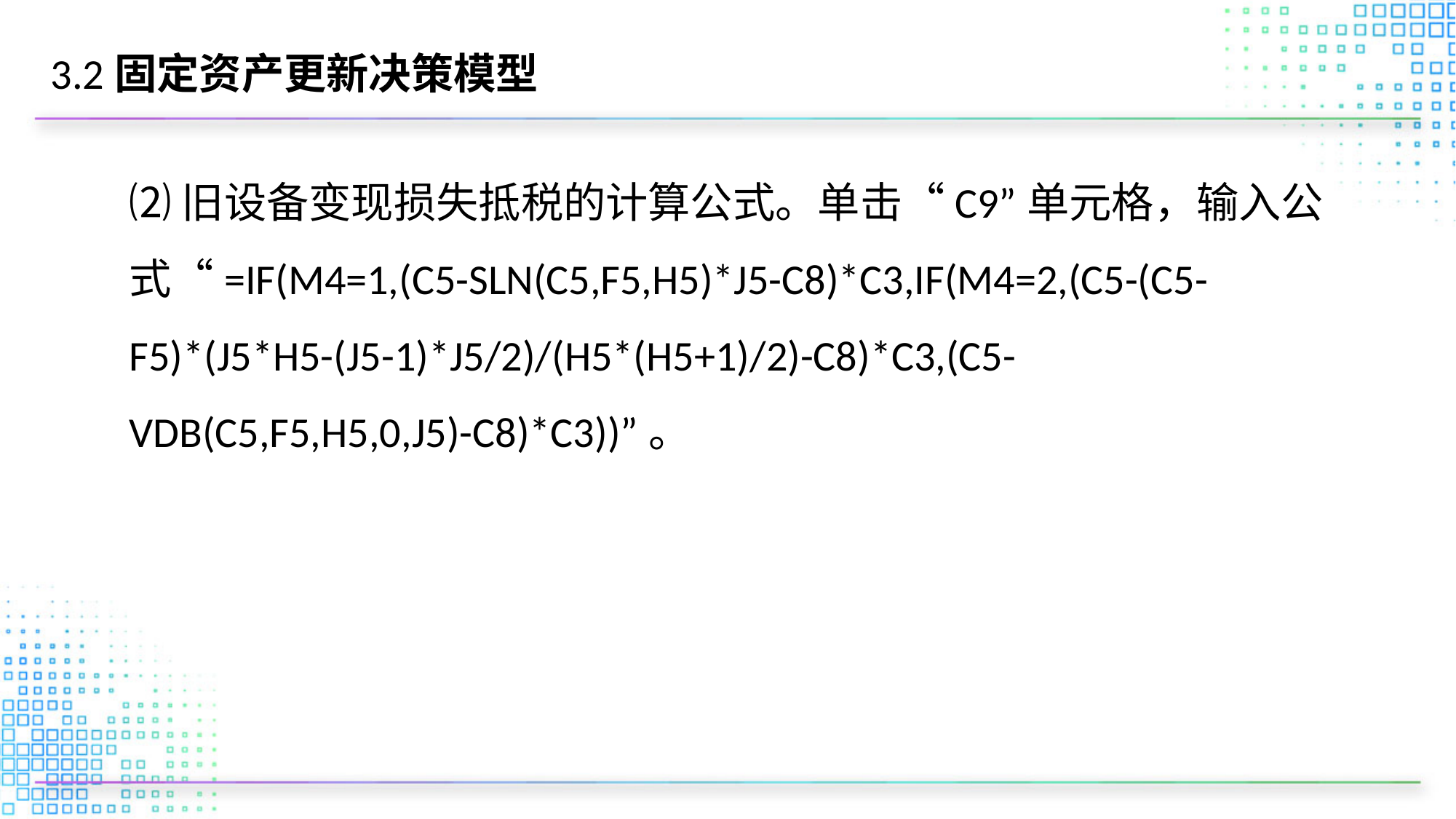

# 3.2固定资产更新决策模型
⑵旧设备变现损失抵税的计算公式。单击“C9”单元格，输入公式“=IF(M4=1,(C5-SLN(C5,F5,H5)*J5-C8)*C3,IF(M4=2,(C5-(C5-F5)*(J5*H5-(J5-1)*J5/2)/(H5*(H5+1)/2)-C8)*C3,(C5-VDB(C5,F5,H5,0,J5)-C8)*C3))”。